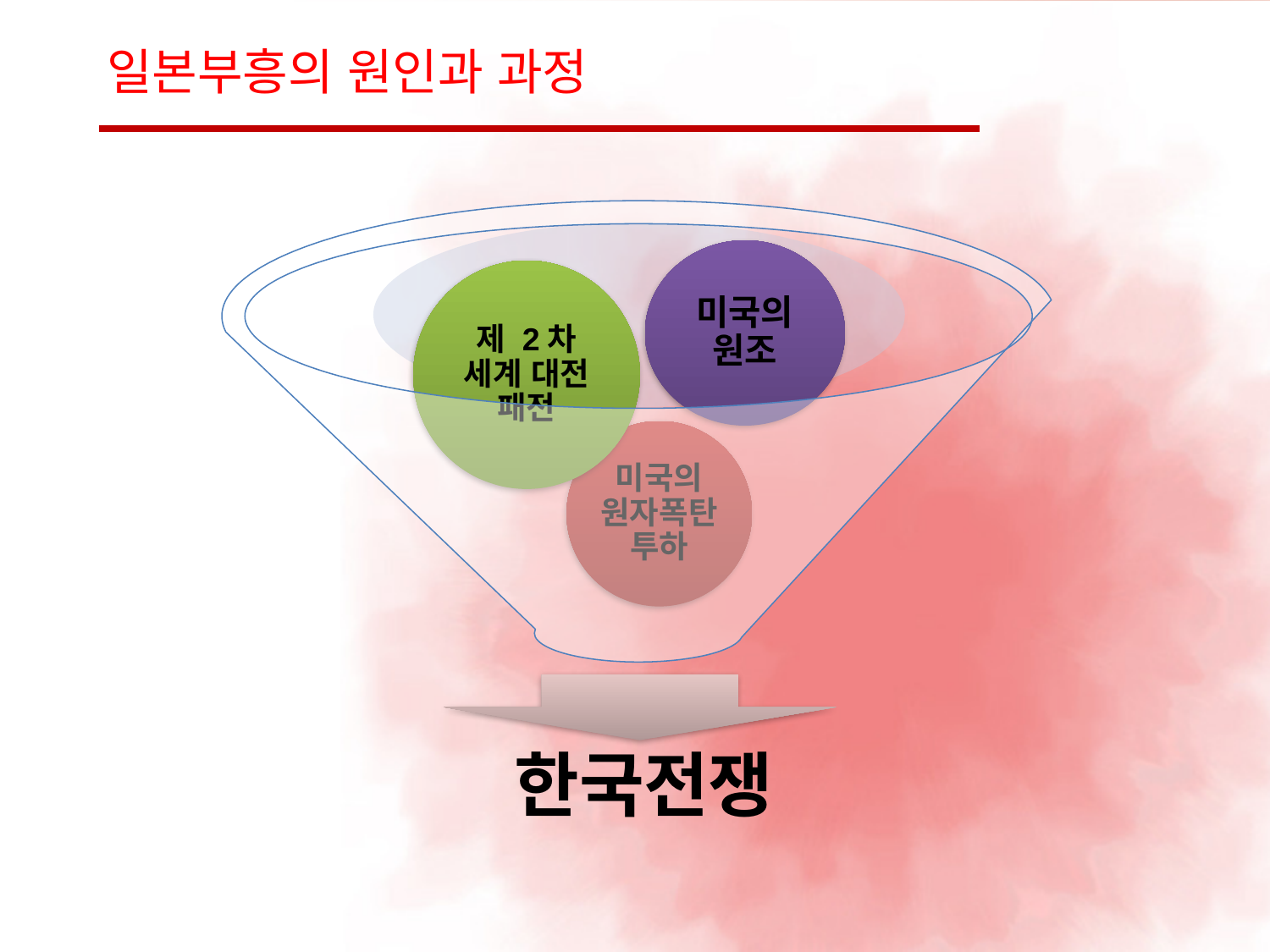

# 일본부흥의 원인과 과정
한국전쟁
미국의 원자폭탄 투하
제 2차 세계 대전 패전
미국의 원조